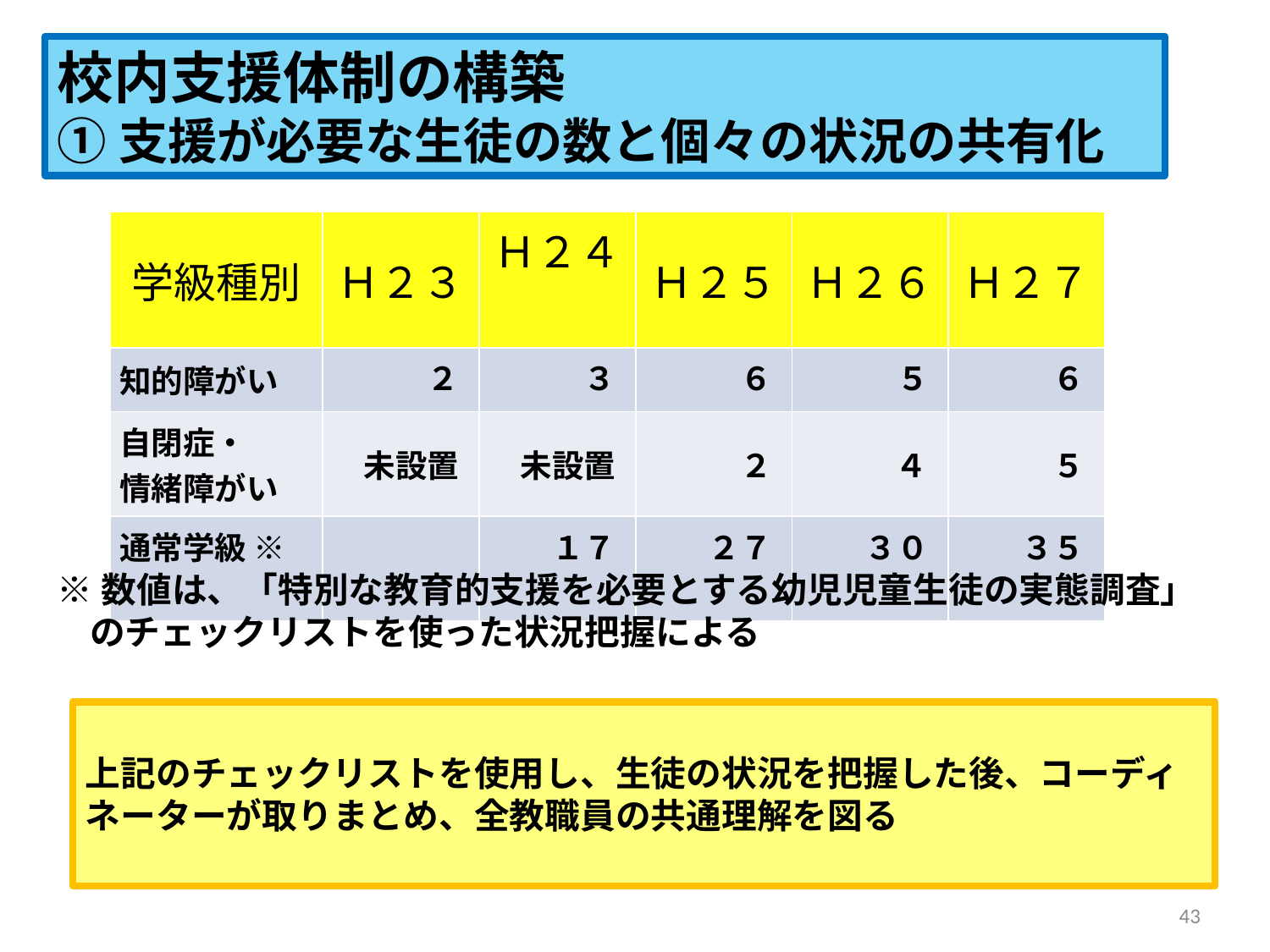

校内支援体制の構築
①支援が必要な生徒の数と個々の状況の共有化
| 学級種別 | Ｈ２３ | Ｈ２４ | Ｈ２５ | Ｈ２６ | Ｈ２７ |
| --- | --- | --- | --- | --- | --- |
| 知的障がい | ２ | ３ | ６ | ５ | ６ |
| 自閉症・ 情緒障がい | 未設置 | 未設置 | ２ | ４ | ５ |
| 通常学級 ※ |  | １７ | ２７ | ３０ | ３５ |
※数値は、「特別な教育的支援を必要とする幼児児童生徒の実態調査」
   のチェックリストを使った状況把握による
# 上記のチェックリストを使用し、生徒の状況を把握した後、コーディネーターが取りまとめ、全教職員の共通理解を図る
43